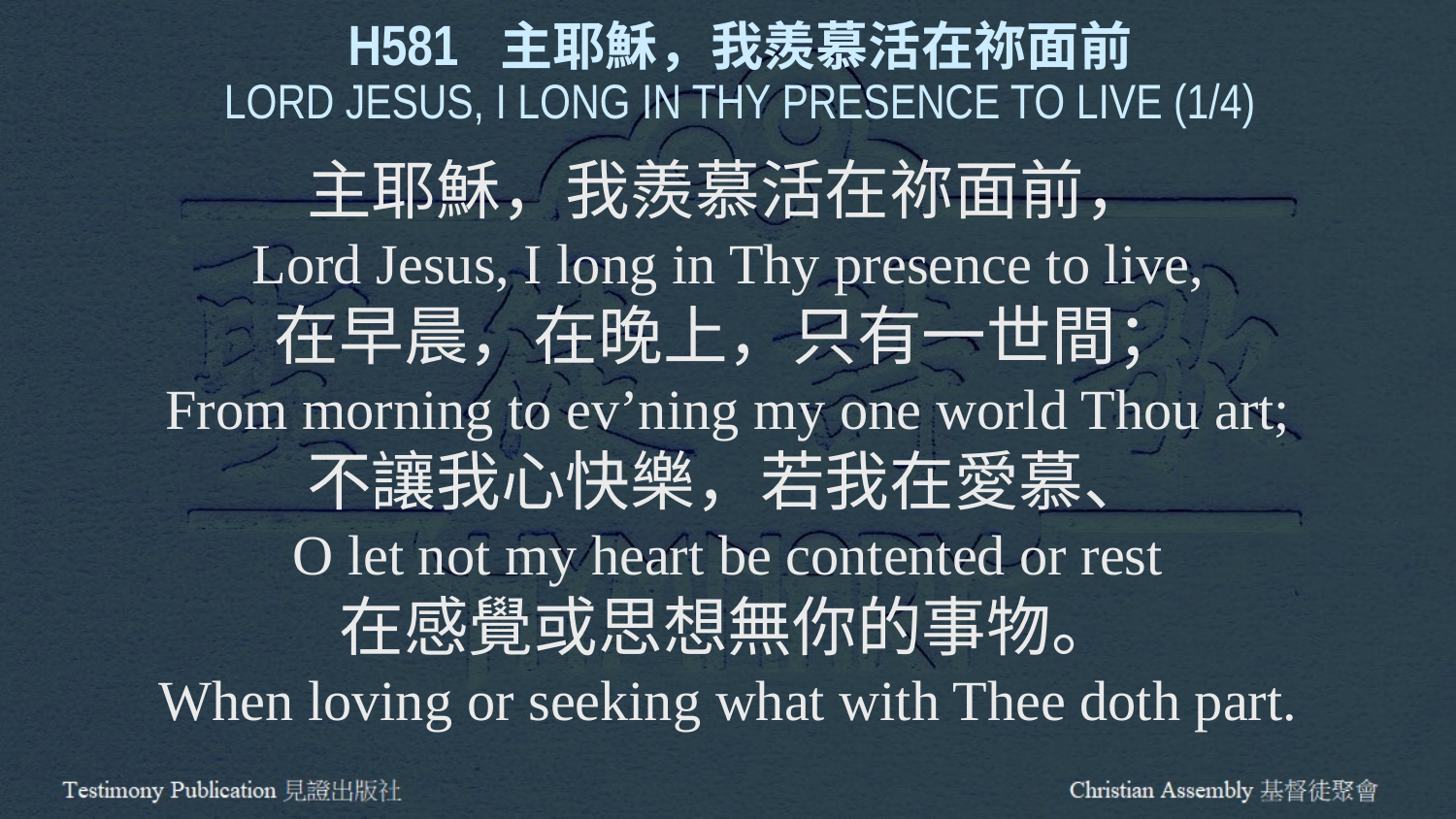

H581  主耶穌，我羨慕活在祢面前
LORD JESUS, I LONG IN THY PRESENCE TO LIVE (1/4)
主耶穌，我羨慕活在祢面前，
Lord Jesus, I long in Thy presence to live,
在早晨，在晚上，只有一世間；
From morning to ev’ning my one world Thou art;
不讓我心快樂，若我在愛慕、
O let not my heart be contented or rest
在感覺或思想無你的事物。
When loving or seeking what with Thee doth part.